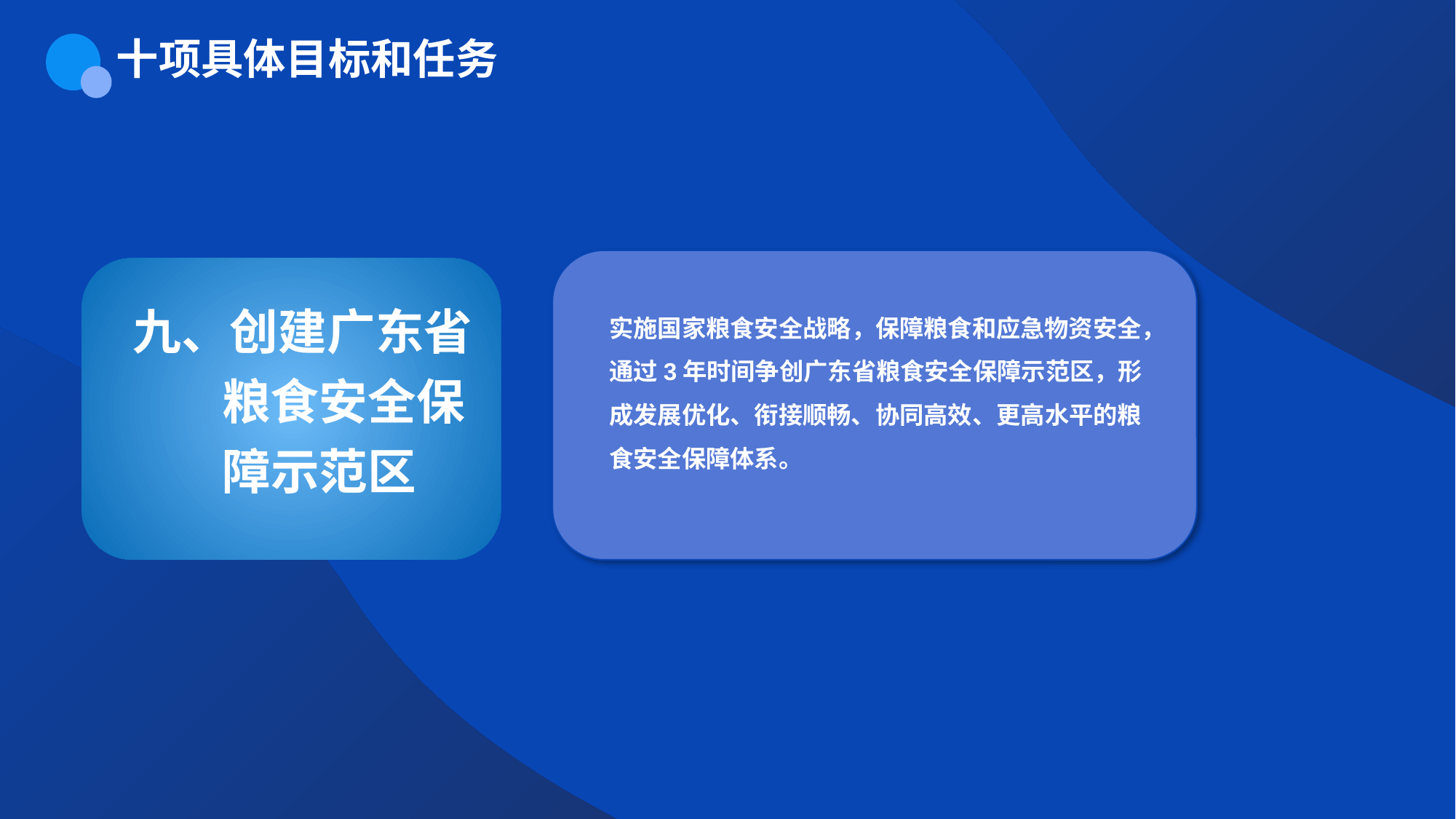

十项具体目标和任务

九、创建广东省
       粮食安全保
       障示范区
实施国家粮食安全战略，保障粮食和应急物资安全，通过3年时间争创广东省粮食安全保障示范区，形成发展优化、衔接顺畅、协同高效、更高水平的粮食安全保障体系。